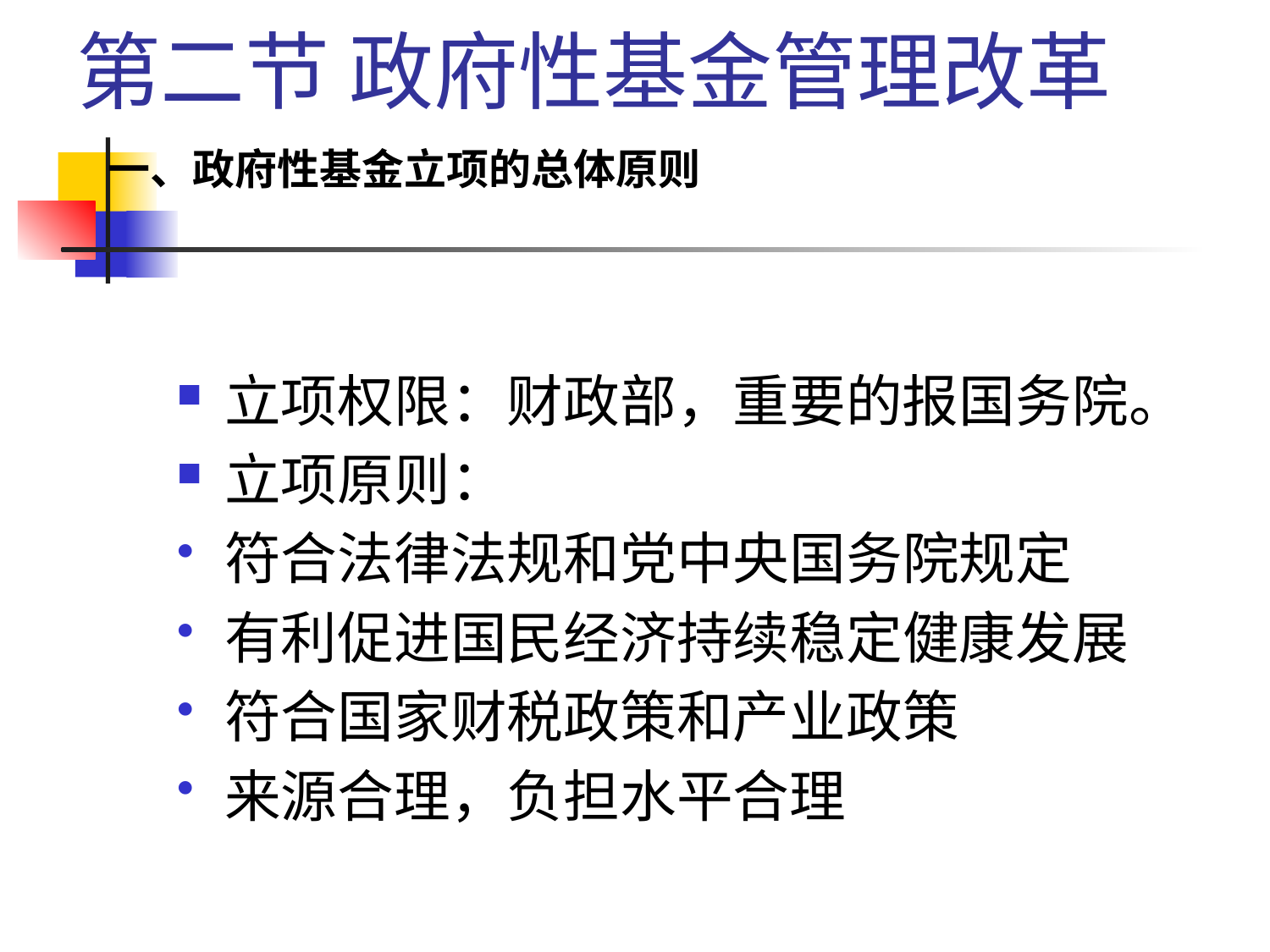

立项权限：财政部，重要的报国务院。
立项原则：
符合法律法规和党中央国务院规定
有利促进国民经济持续稳定健康发展
符合国家财税政策和产业政策
来源合理，负担水平合理

第二节 政府性基金管理改革
一、政府性基金立项的总体原则